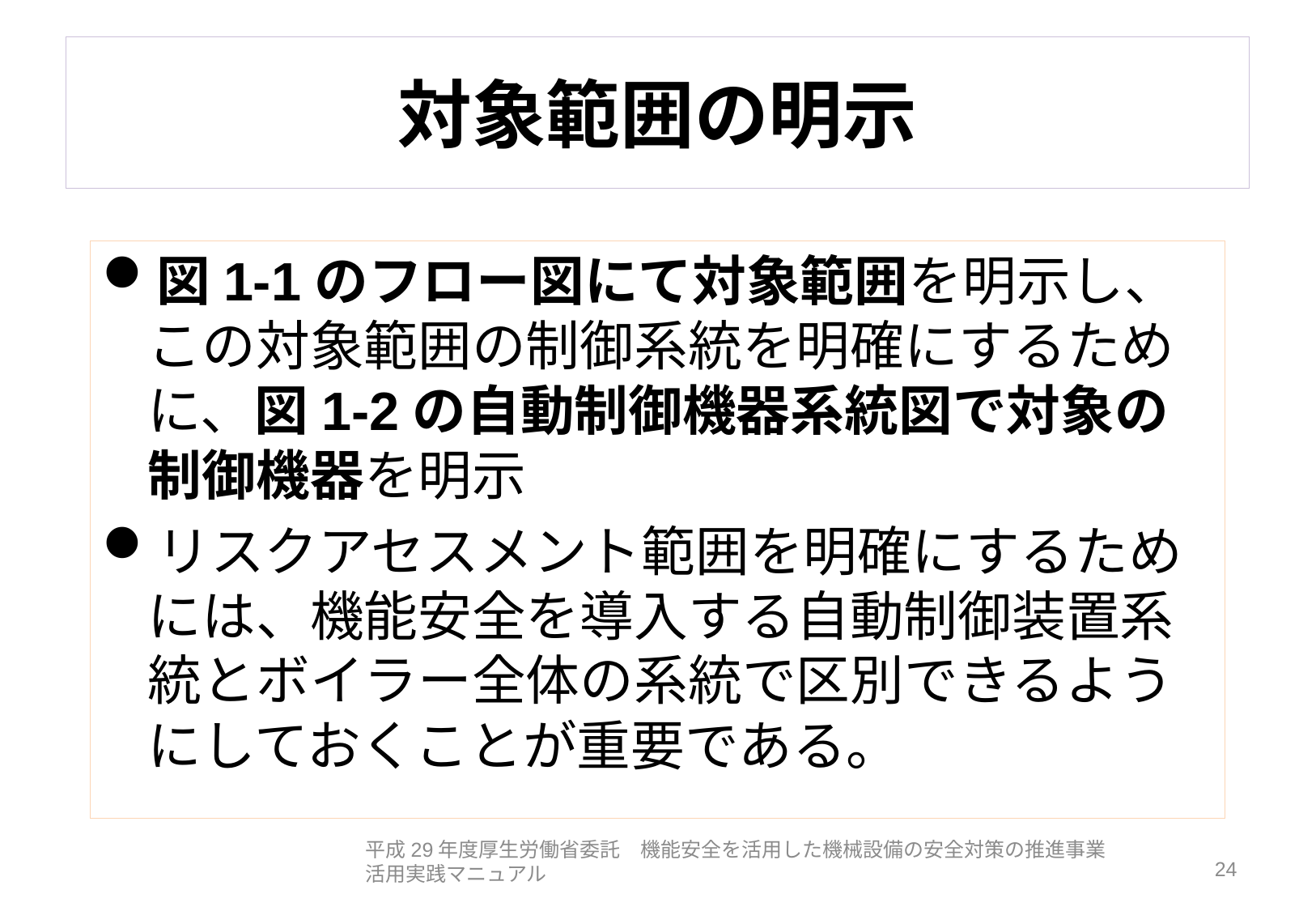

# 対象範囲の明示
図1-1のフロー図にて対象範囲を明示し、この対象範囲の制御系統を明確にするために、図1-2の自動制御機器系統図で対象の制御機器を明示
リスクアセスメント範囲を明確にするためには、機能安全を導入する自動制御装置系統とボイラー全体の系統で区別できるようにしておくことが重要である。

平成29年度厚生労働省委託　機能安全を活用した機械設備の安全対策の推進事業　活用実践マニュアル
24